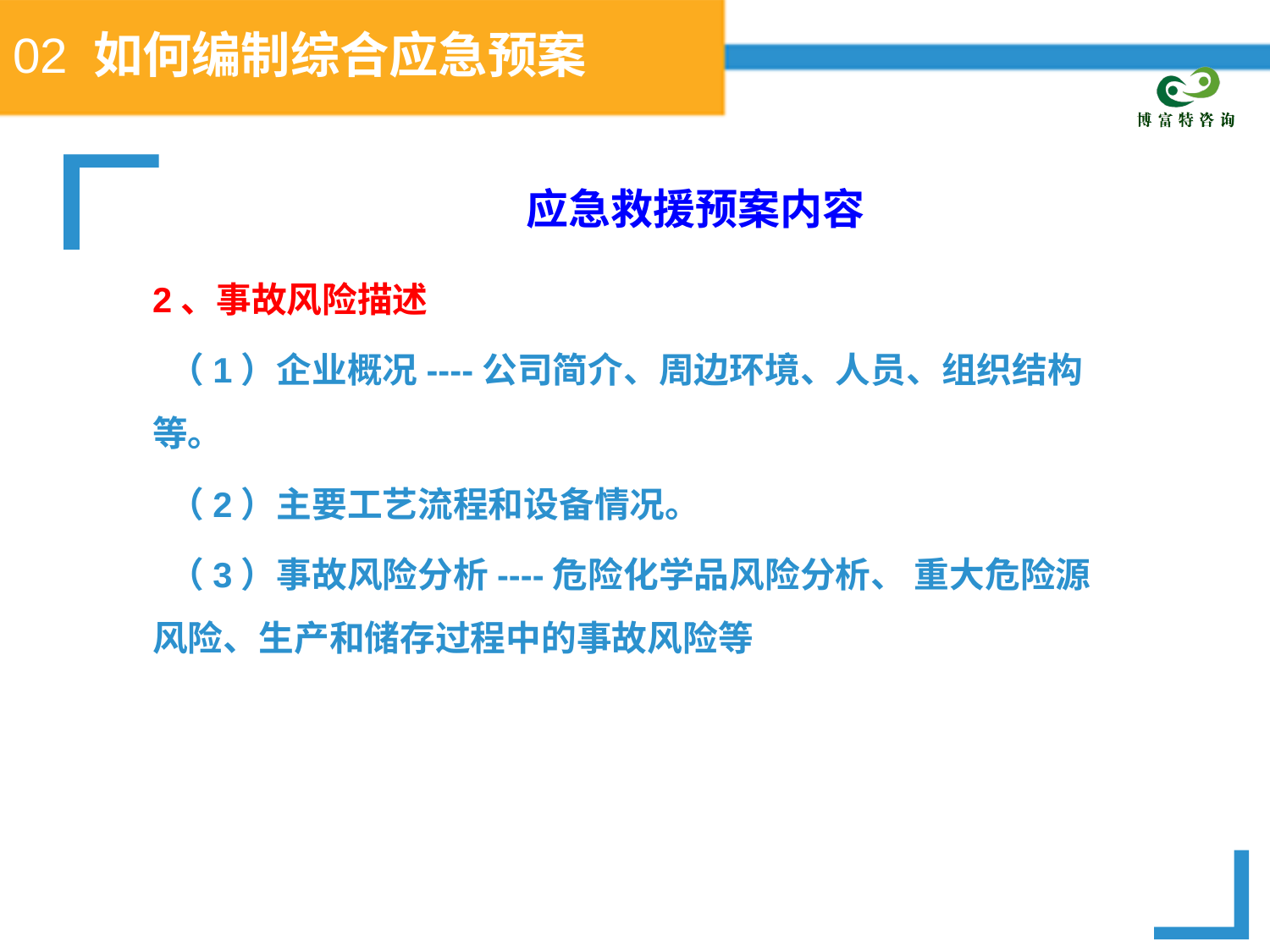

# 02 如何编制综合应急预案

应急救援预案内容
2、事故风险描述
 （1）企业概况----公司简介、周边环境、人员、组织结构等。
 （2）主要工艺流程和设备情况。
 （3）事故风险分析----危险化学品风险分析、 重大危险源风险、生产和储存过程中的事故风险等